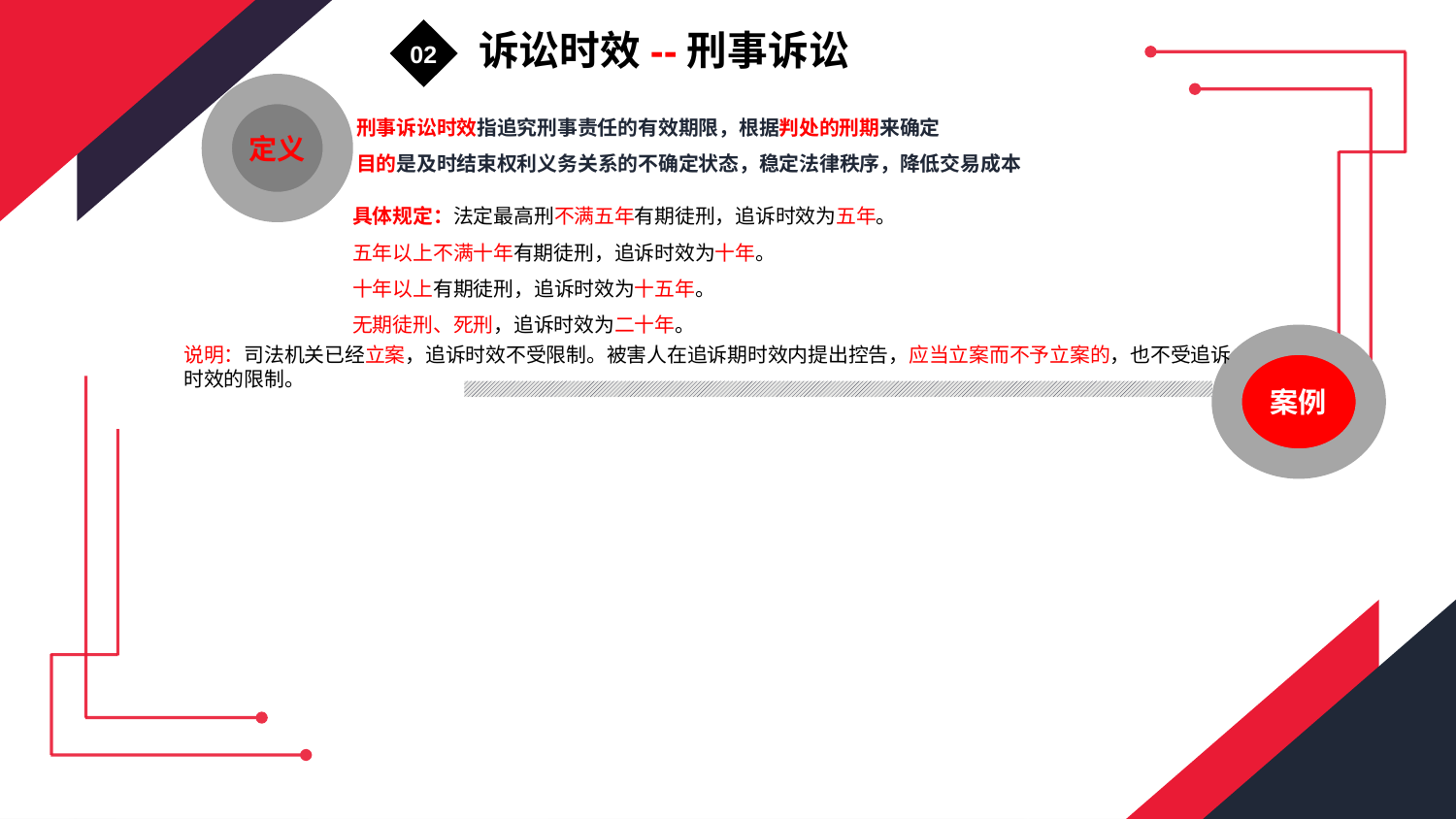

诉讼时效--刑事诉讼
02
定义
刑事诉讼时效指追究刑事责任的有效期限，根据判处的刑期来确定
目的是‌及时结束权利义务关系的不确定状态，‌稳定法律秩序，‌降低交易成本

01

具体规定：法定最高刑不满五年有期徒刑，‌追诉时效为五年。‌
五年以上不满十年有期徒刑，‌追诉时效为十年。‌
十年以上有期徒刑，‌追诉时效为十五年。‌
无期徒刑、‌死刑，‌追诉时效为二十年。

说明：司法机关已经立案，‌追诉时效不受限制。‌‌被害人在追诉期时效内提出控告，‌应当立案而不予立案的，‌也不受追诉时效的限制。
案例